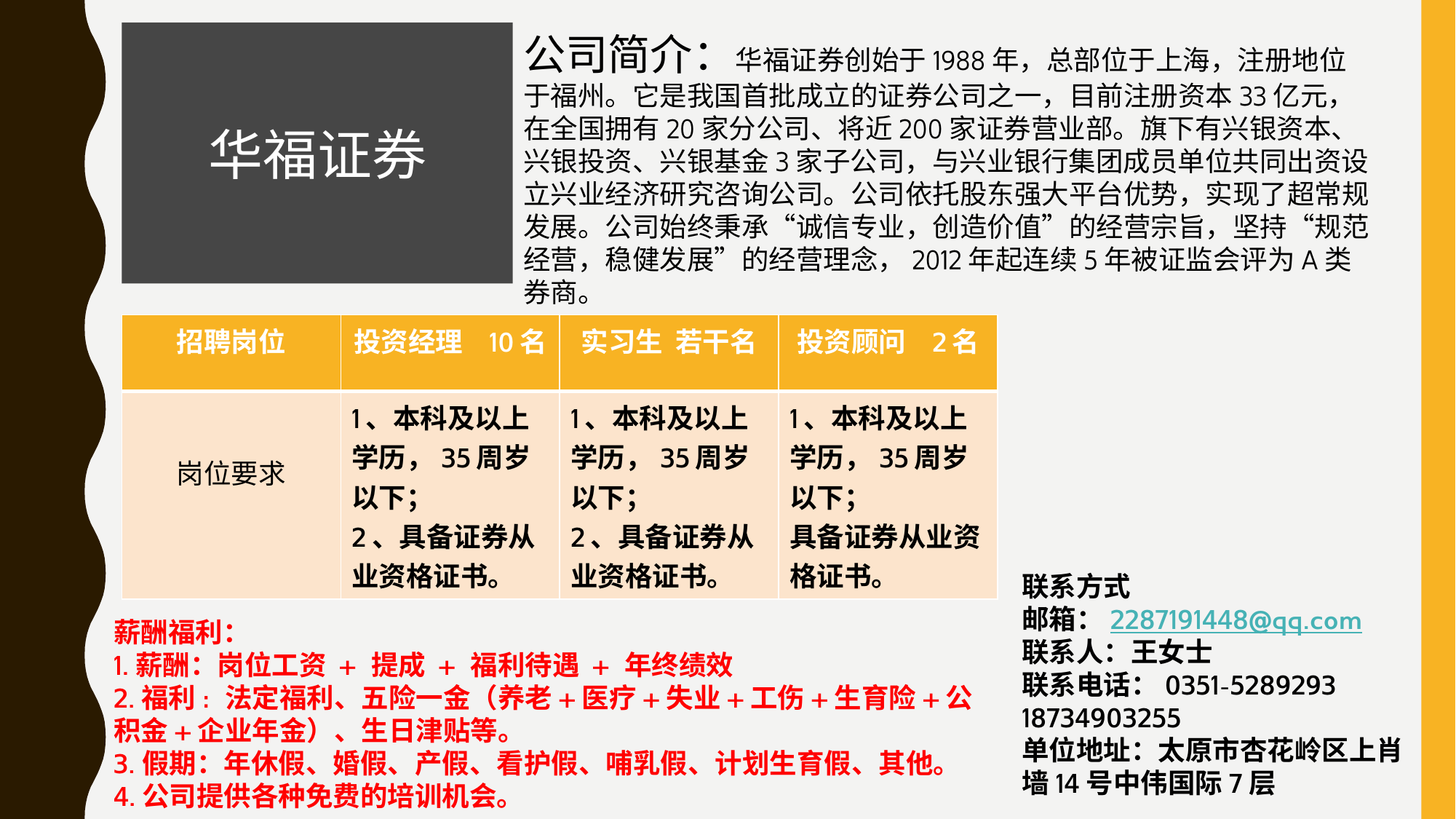

华福证券
公司简介：华福证券创始于1988年，总部位于上海，注册地位于福州。它是我国首批成立的证券公司之一，目前注册资本33亿元，在全国拥有20家分公司、将近200家证券营业部。旗下有兴银资本、兴银投资、兴银基金3家子公司，与兴业银行集团成员单位共同出资设立兴业经济研究咨询公司。公司依托股东强大平台优势，实现了超常规发展。公司始终秉承“诚信专业，创造价值”的经营宗旨，坚持“规范经营，稳健发展”的经营理念，2012年起连续5年被证监会评为A类券商。
| 招聘岗位 | 投资经理 10名 | 实习生 若干名 | 投资顾问 2名 |
| --- | --- | --- | --- |
| 岗位要求 | 1、本科及以上学历，35周岁以下； 2、具备证券从业资格证书。 | 1、本科及以上学历，35周岁以下； 2、具备证券从业资格证书。 | 1、本科及以上学历，35周岁以下； 具备证券从业资格证书。 |

联系方式
邮箱：2287191448@qq.com
联系人：王女士
联系电话：0351-5289293    18734903255
单位地址：太原市杏花岭区上肖墙14号中伟国际7层
薪酬福利：
1.薪酬：岗位工资 + 提成 + 福利待遇 + 年终绩效
2.福利: 法定福利、五险一金（养老+医疗+失业+工伤+生育险+公积金+企业年金）、生日津贴等。
3.假期：年休假、婚假、产假、看护假、哺乳假、计划生育假、其他。
4.公司提供各种免费的培训机会。